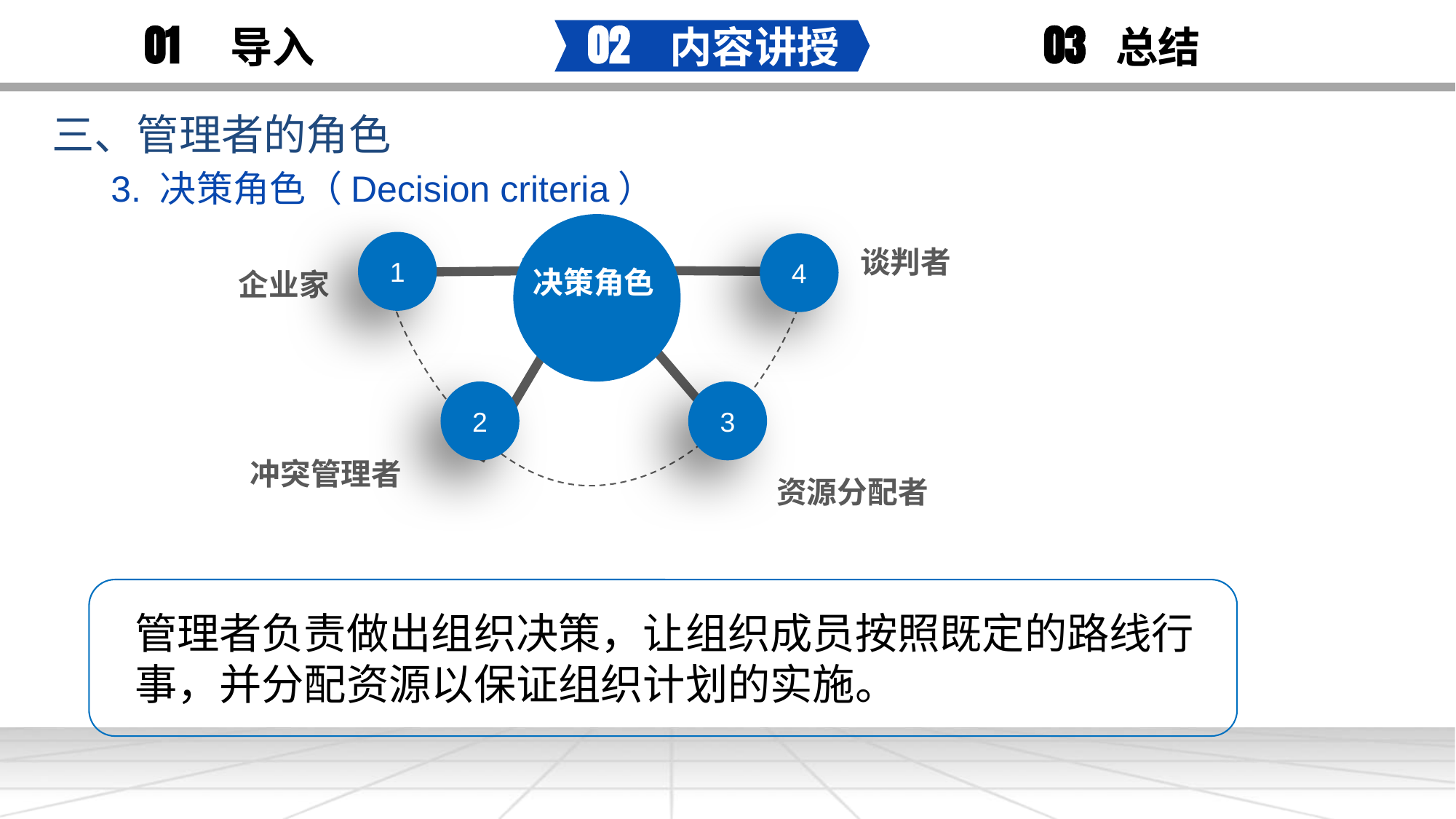

02   内容讲授
03  总结
01    导入

三、管理者的角色
添加
标题
3. 决策角色（Decision criteria）

决策角色
1
4
谈判者
企业家

2
3
冲突管理者
资源分配者

管理者负责做出组织决策，让组织成员按照既定的路线行事，并分配资源以保证组织计划的实施。